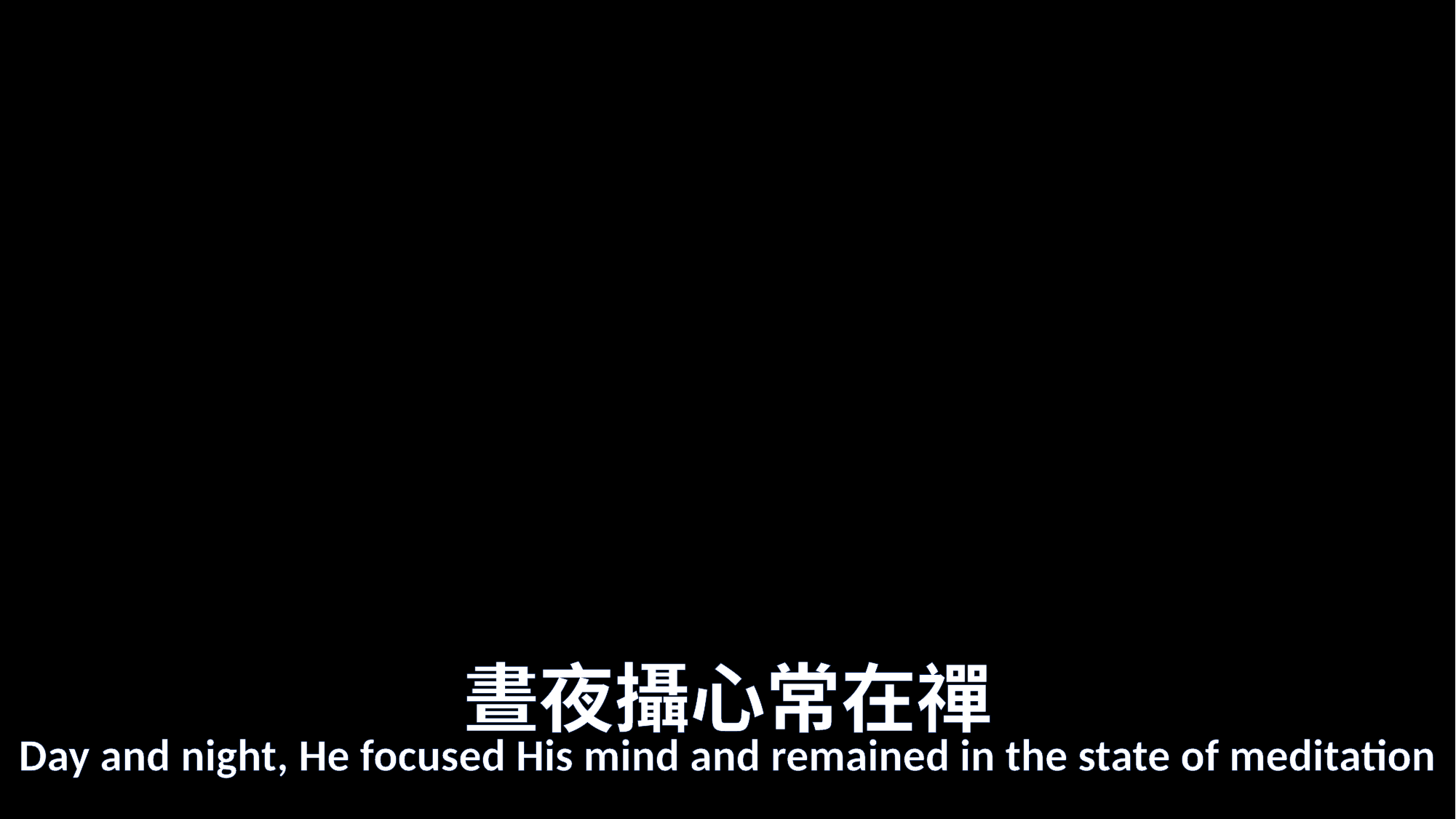

# 晝夜攝心常在禪
Day and night, He focused His mind and remained in the state of meditation